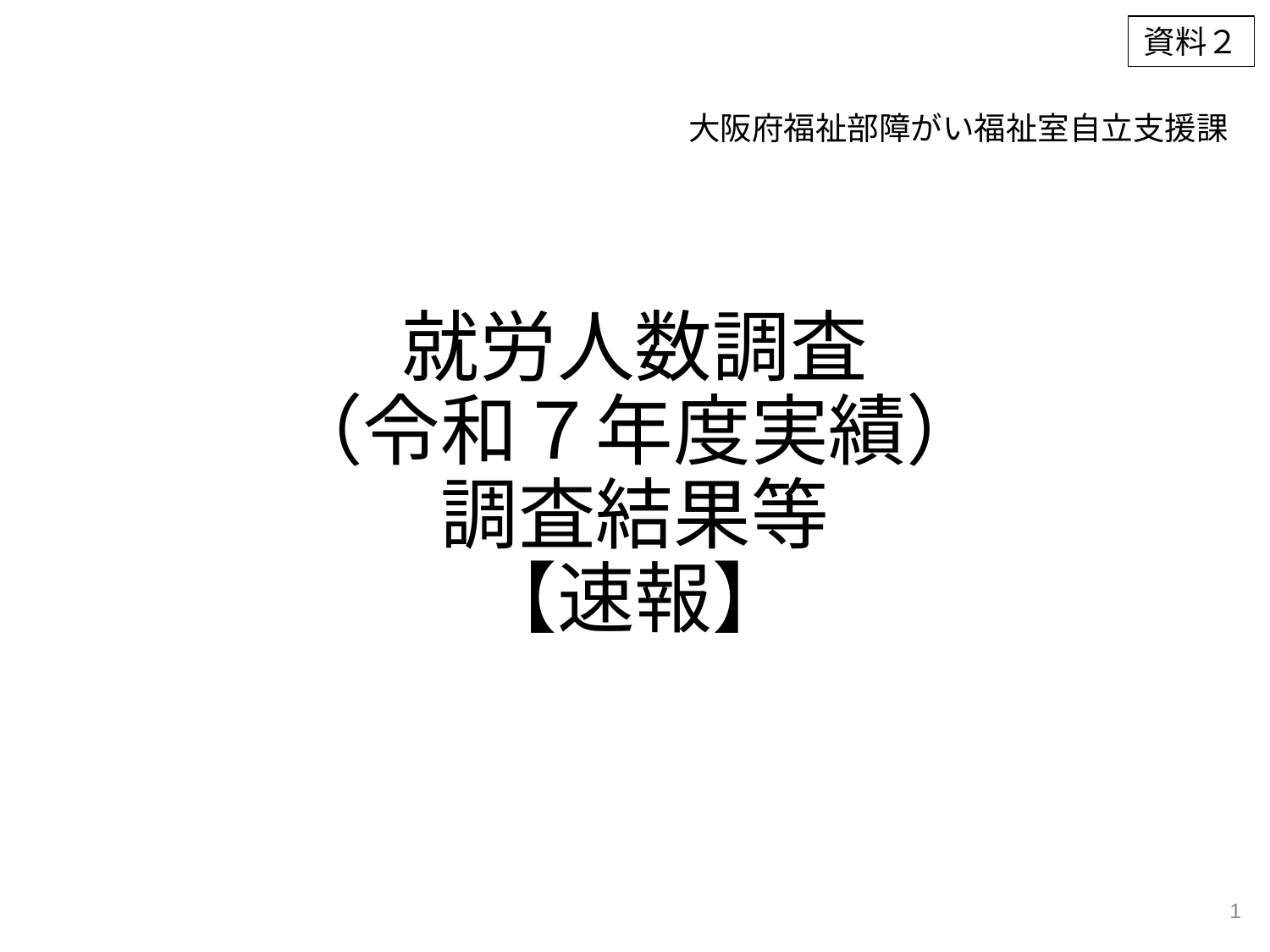

資料２
大阪府福祉部障がい福祉室自立支援課
# 就労人数調査 （令和７年度実績） 調査結果等 【速報】
1